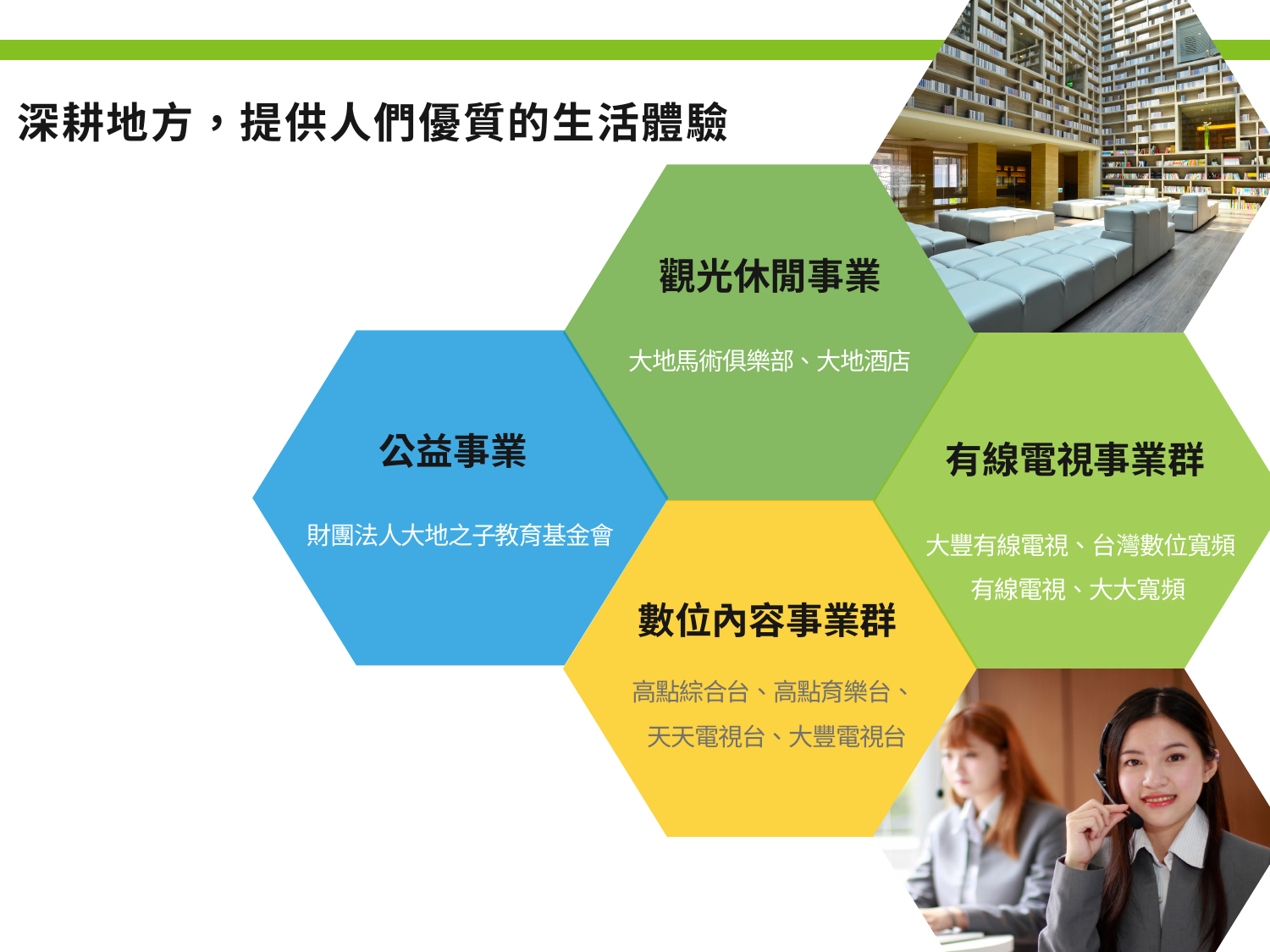

觀光休閒事業
大地馬術俱樂部、大地酒店

公益事業
財團法人大地之子教育基金會
有線電視事業群
大豐有線電視、台灣數位寬頻有線電視、大大寬頻

數位內容事業群
高點綜合台、高點育樂台、    天天電視台、大豐電視台

深耕地方，提供人們優質的生活體驗